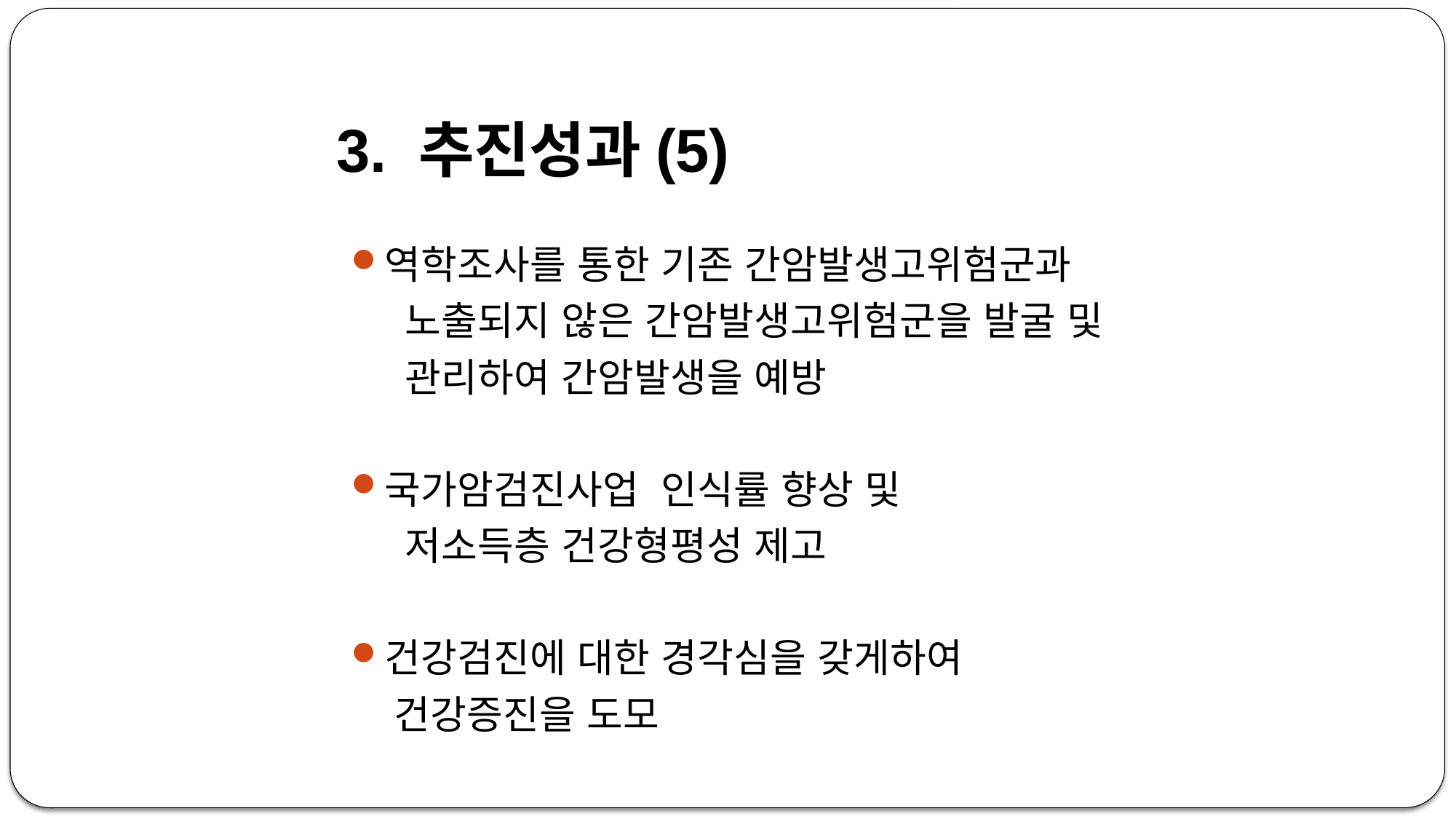

3. 추진성과(5)

역학조사를 통한 기존 간암발생고위험군과
    노출되지 않은 간암발생고위험군을 발굴 및
    관리하여 간암발생을 예방

국가암검진사업  인식률 향상 및
    저소득층 건강형평성 제고

건강검진에 대한 경각심을 갖게하여
   건강증진을 도모